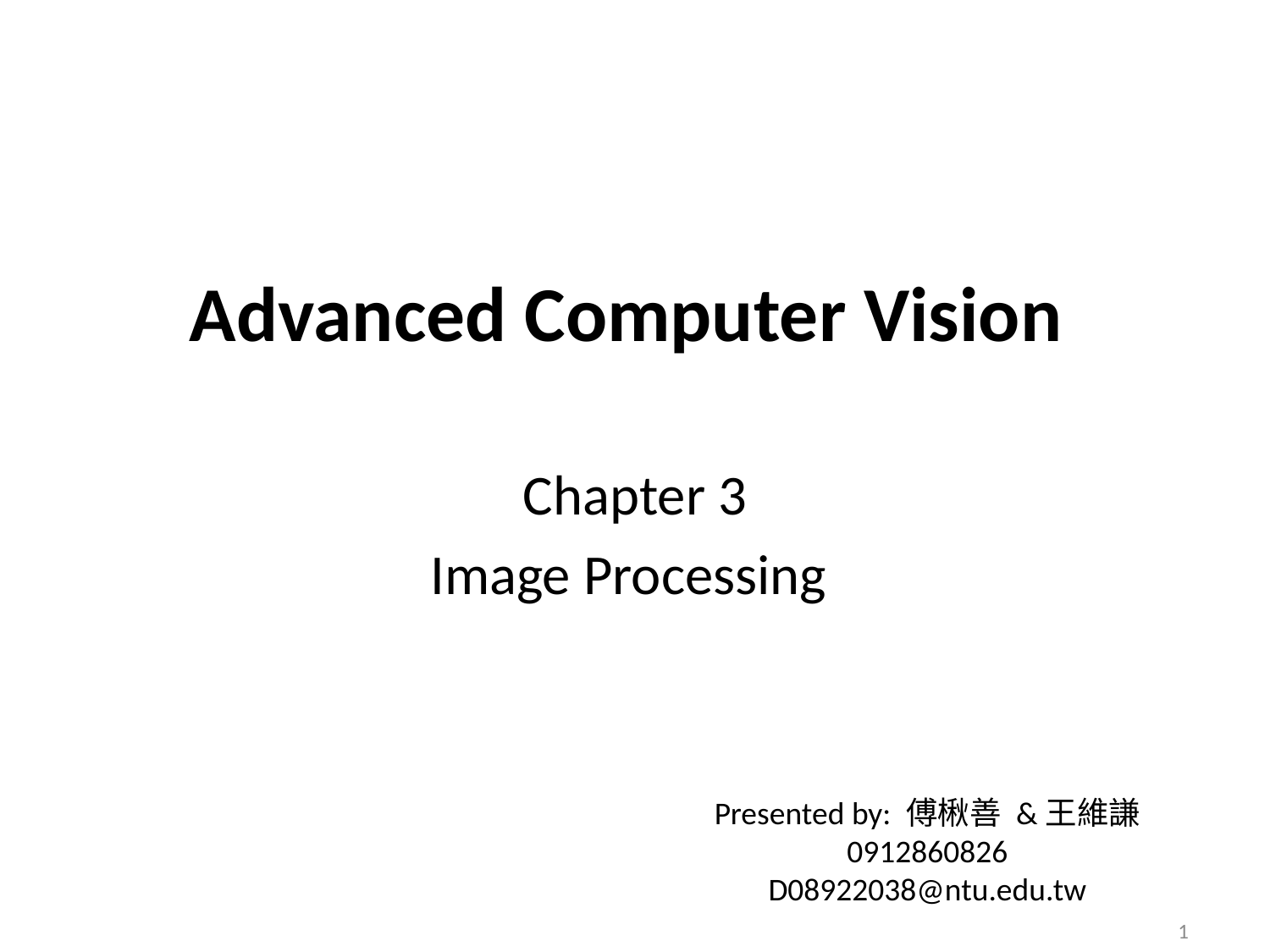

# Advanced Computer Vision
Chapter 3
Image Processing
Presented by: 傅楸善 &王維謙
0912860826
D08922038@ntu.edu.tw
1